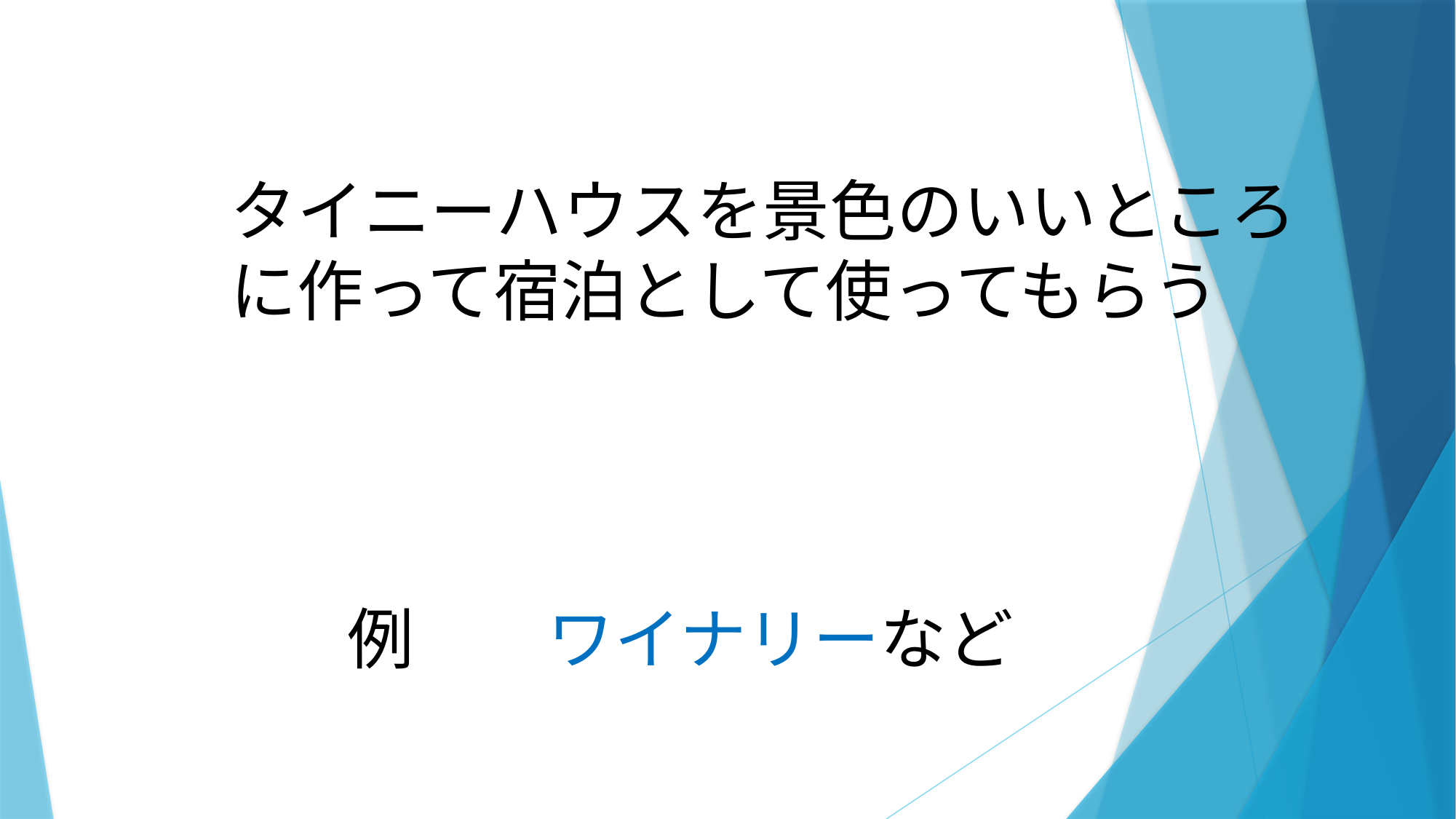

タイニーハウスを景色のいいところに作って宿泊として使ってもらう
例　　ワイナリーなど